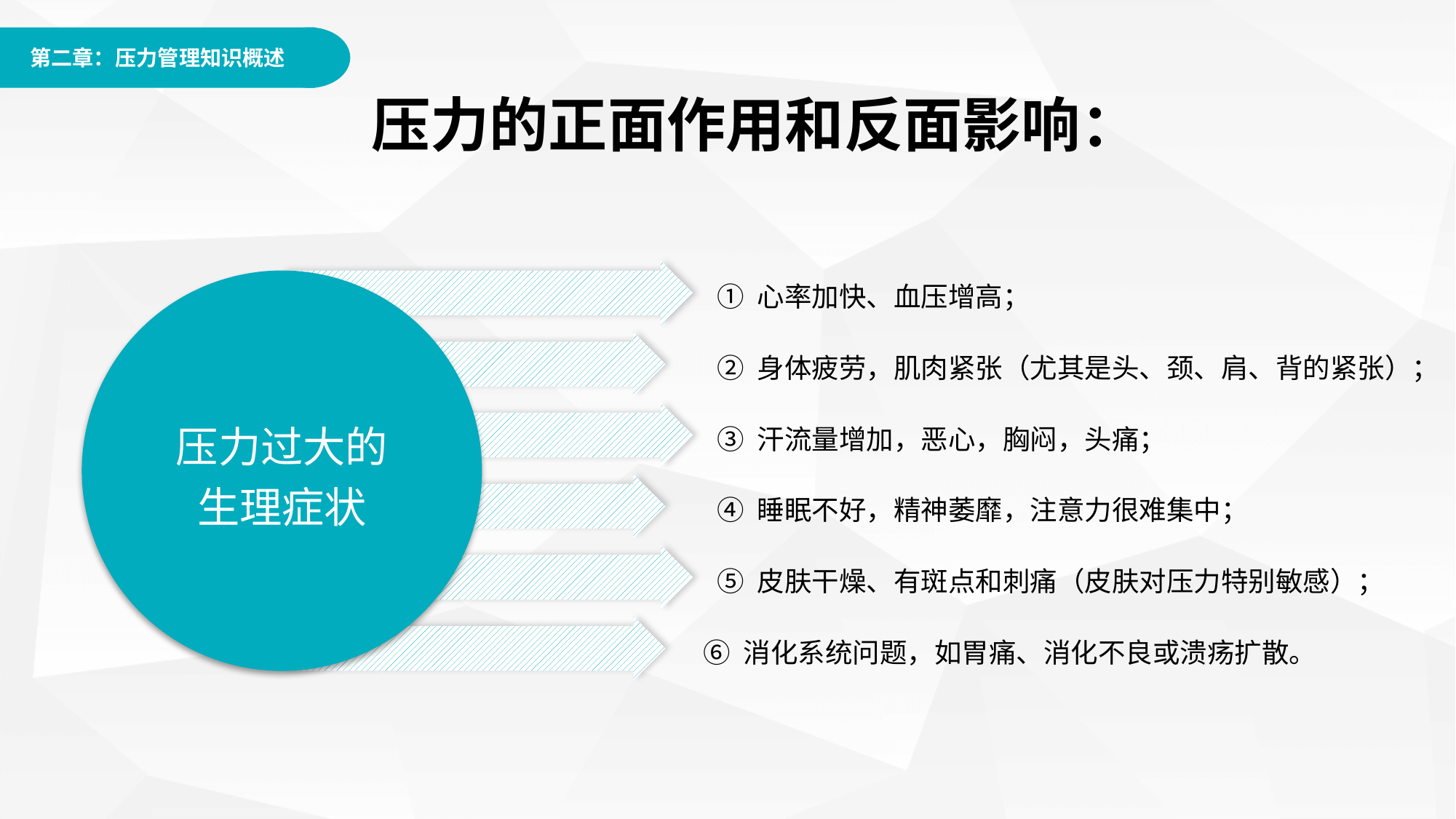

压力的正面作用和反面影响：

压力过大的
生理症状
① 心率加快、血压增高；

② 身体疲劳，肌肉紧张（尤其是头、颈、肩、背的紧张）；

③ 汗流量增加，恶心，胸闷，头痛；

④ 睡眠不好，精神萎靡，注意力很难集中；

⑤ 皮肤干燥、有斑点和刺痛（皮肤对压力特别敏感）；

⑥ 消化系统问题，如胃痛、消化不良或溃疡扩散。